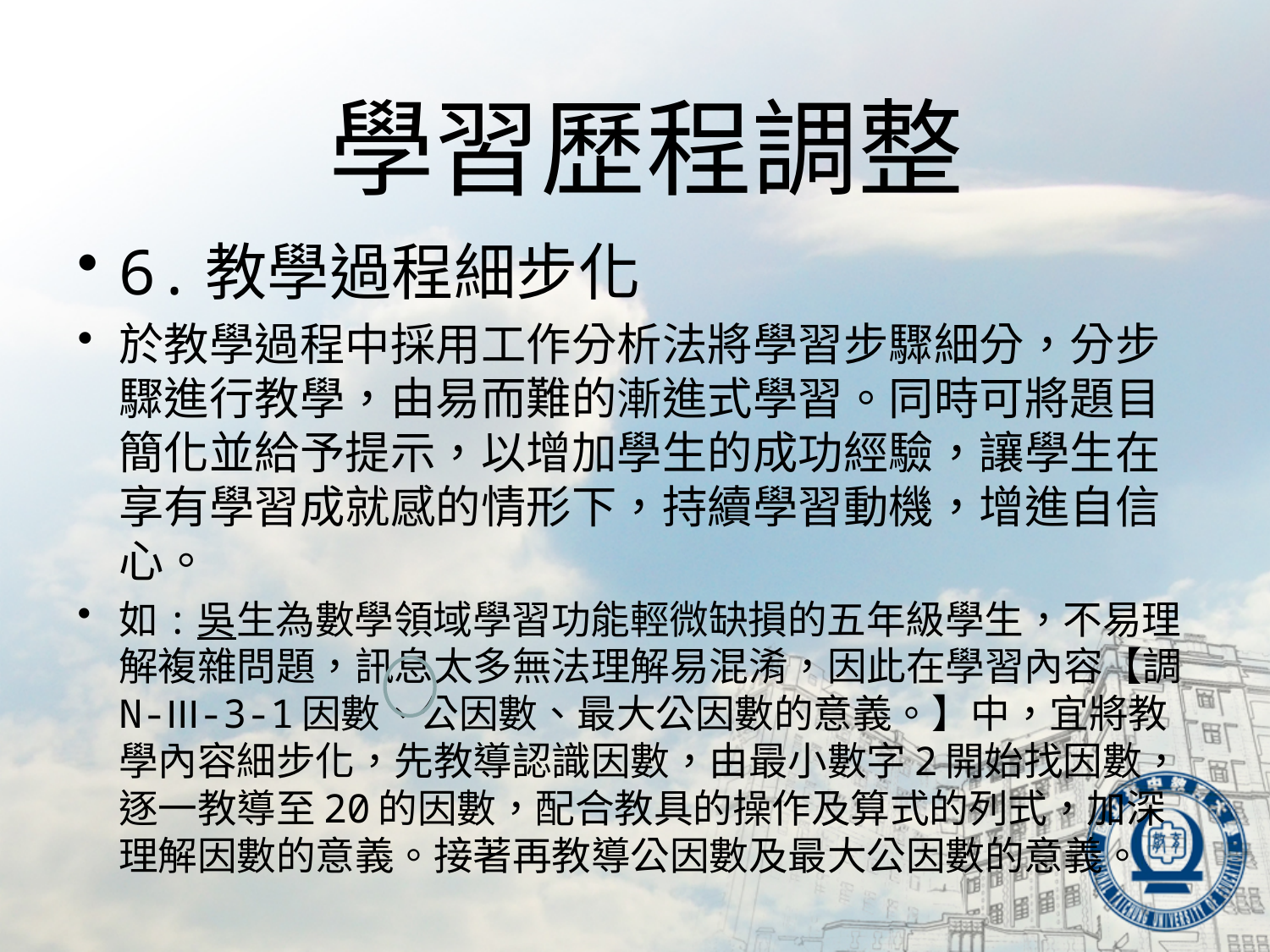

# 學習歷程調整
6.教學過程細步化
於教學過程中採用工作分析法將學習步驟細分，分步驟進行教學，由易而難的漸進式學習。同時可將題目簡化並給予提示，以增加學生的成功經驗，讓學生在享有學習成就感的情形下，持續學習動機，增進自信心。
如:吳生為數學領域學習功能輕微缺損的五年級學生，不易理解複雜問題，訊息太多無法理解易混淆，因此在學習內容【調N-III-3-1因數、公因數、最大公因數的意義。】中，宜將教學內容細步化，先教導認識因數，由最小數字2開始找因數，逐一教導至20的因數，配合教具的操作及算式的列式，加深理解因數的意義。接著再教導公因數及最大公因數的意義。